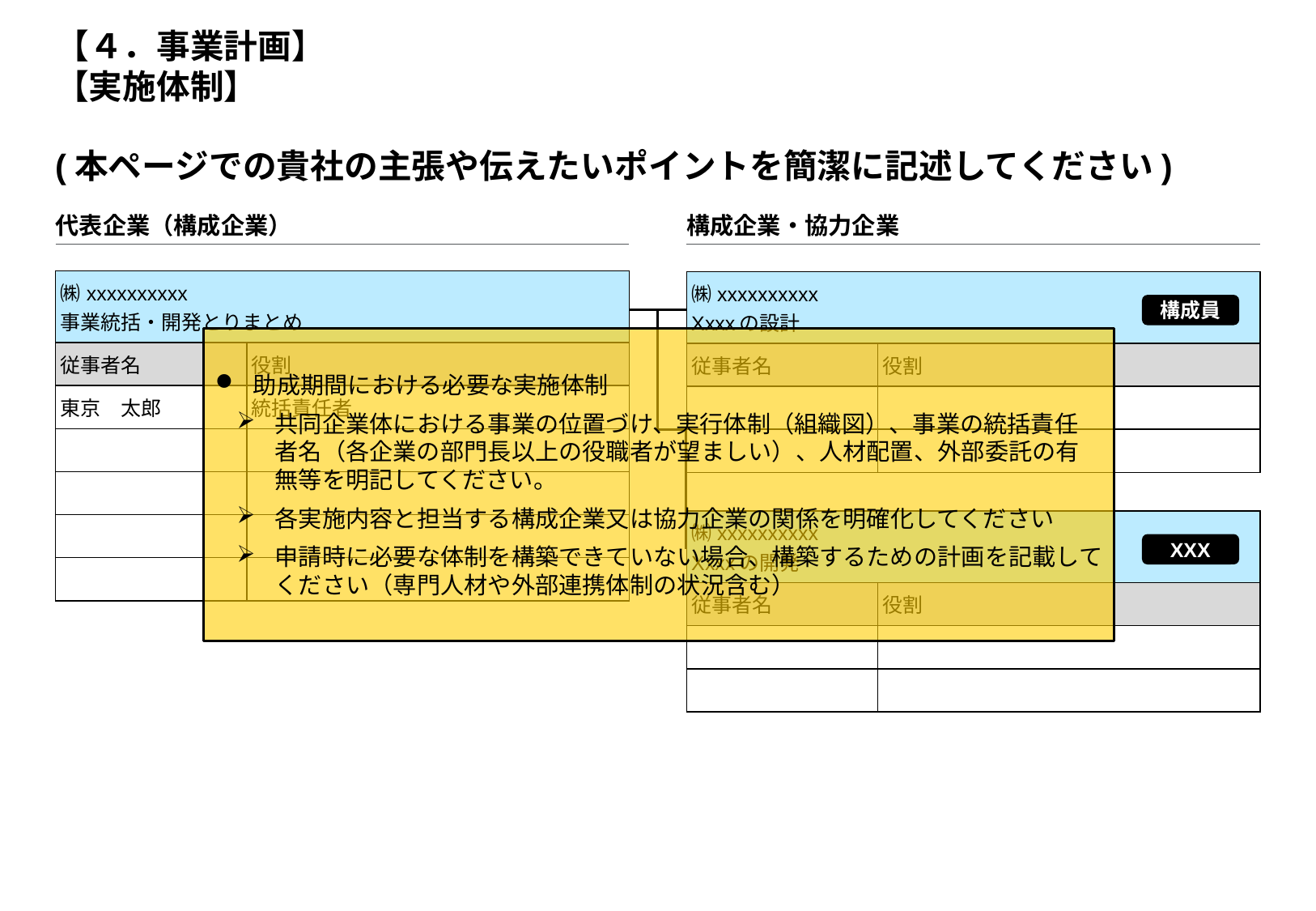

# 【４．事業計画】 【実施体制】
(本ページでの貴社の主張や伝えたいポイントを簡潔に記述してください)
代表企業（構成企業）
構成企業・協力企業
| ㈱xxxxxxxxxx 事業統括・開発とりまとめ |  |
| --- | --- |
| 従事者名 | 役割 |
| 東京　太郎 | 統括責任者 |
|  |  |
|  |  |
|  |  |
|  |  |
| ㈱xxxxxxxxxx Xxxxの設計 |  |
| --- | --- |
| 従事者名 | 役割 |
|  |  |
|  |  |
構成員
助成期間における必要な実施体制
共同企業体における事業の位置づけ、実行体制（組織図）、事業の統括責任者名（各企業の部門長以上の役職者が望ましい）、人材配置、外部委託の有無等を明記してください。
各実施内容と担当する構成企業又は協力企業の関係を明確化してください
申請時に必要な体制を構築できていない場合、構築するための計画を記載してください（専門人材や外部連携体制の状況含む）
| ㈱xxxxxxxxxx Xxxxの開発 |  |
| --- | --- |
| 従事者名 | 役割 |
|  |  |
|  |  |
XXX